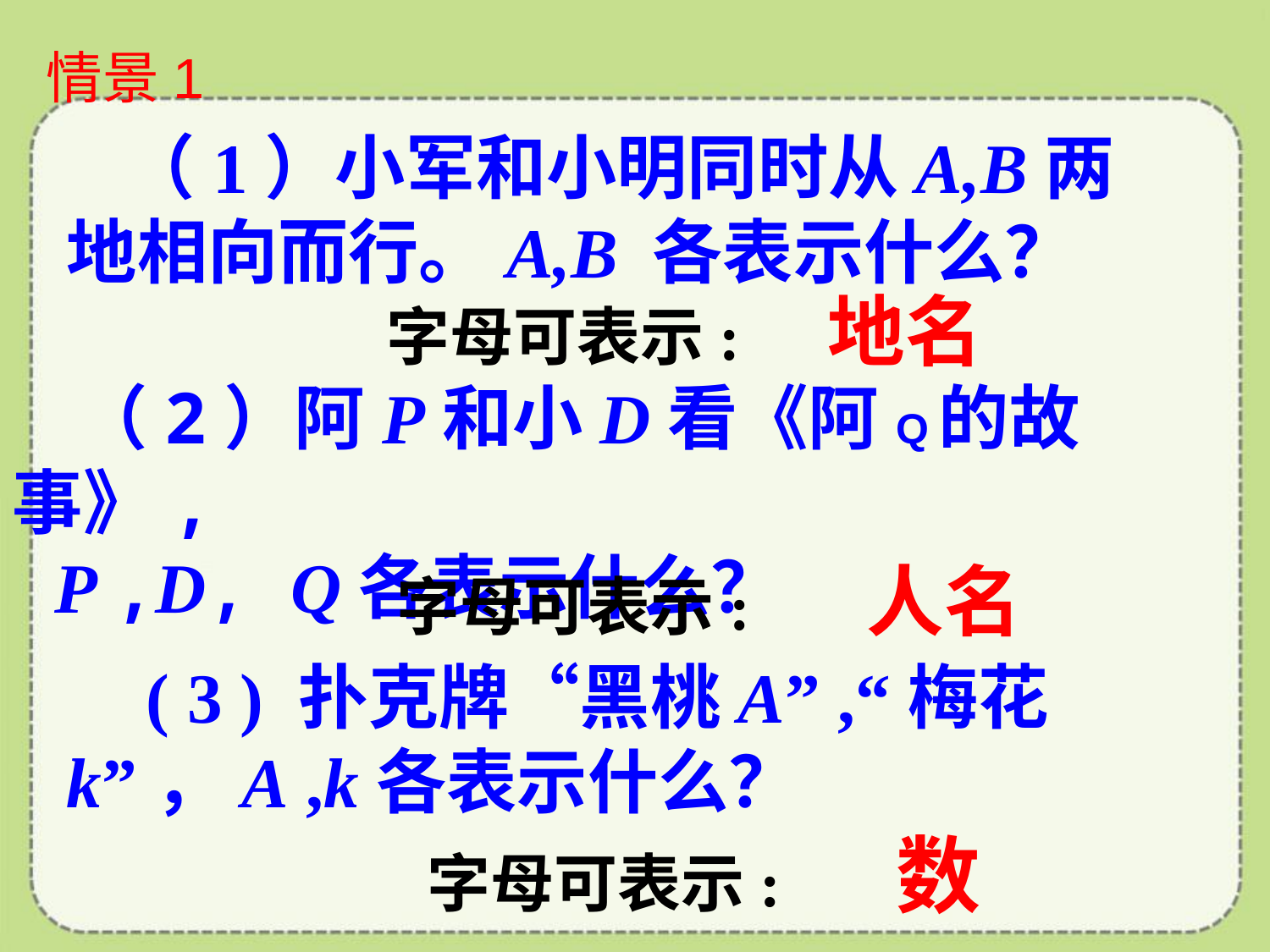

情景1
   （1）小军和小明同时从A,B两地相向而行。A,B 各表示什么？
字母可表示:    地名
   （2）阿P和小D看《阿Q的故事》,
 P ,D, Q各表示什么？
字母可表示:     人名
     ( 3 ) 扑克牌“黑桃A” ,“梅花k”，A ,k各表示什么？
字母可表示:     数